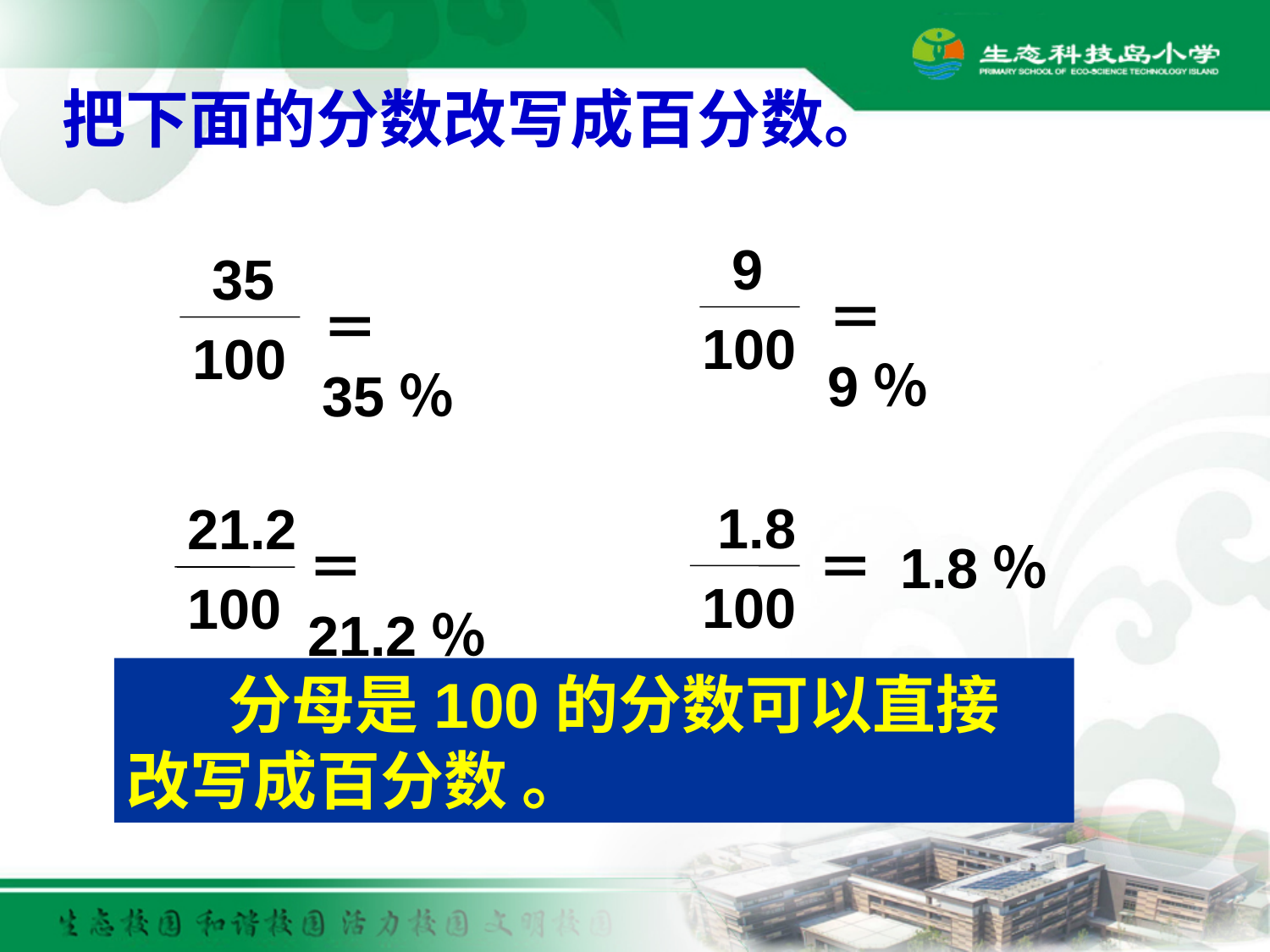

把下面的分数改写成百分数。
9
100

35

100
＝ 9％
＝ 35％
 1.8

100
21.2

100
＝ 1.8％
＝ 21.2％
      分母是100的分数可以直接改写成百分数 。